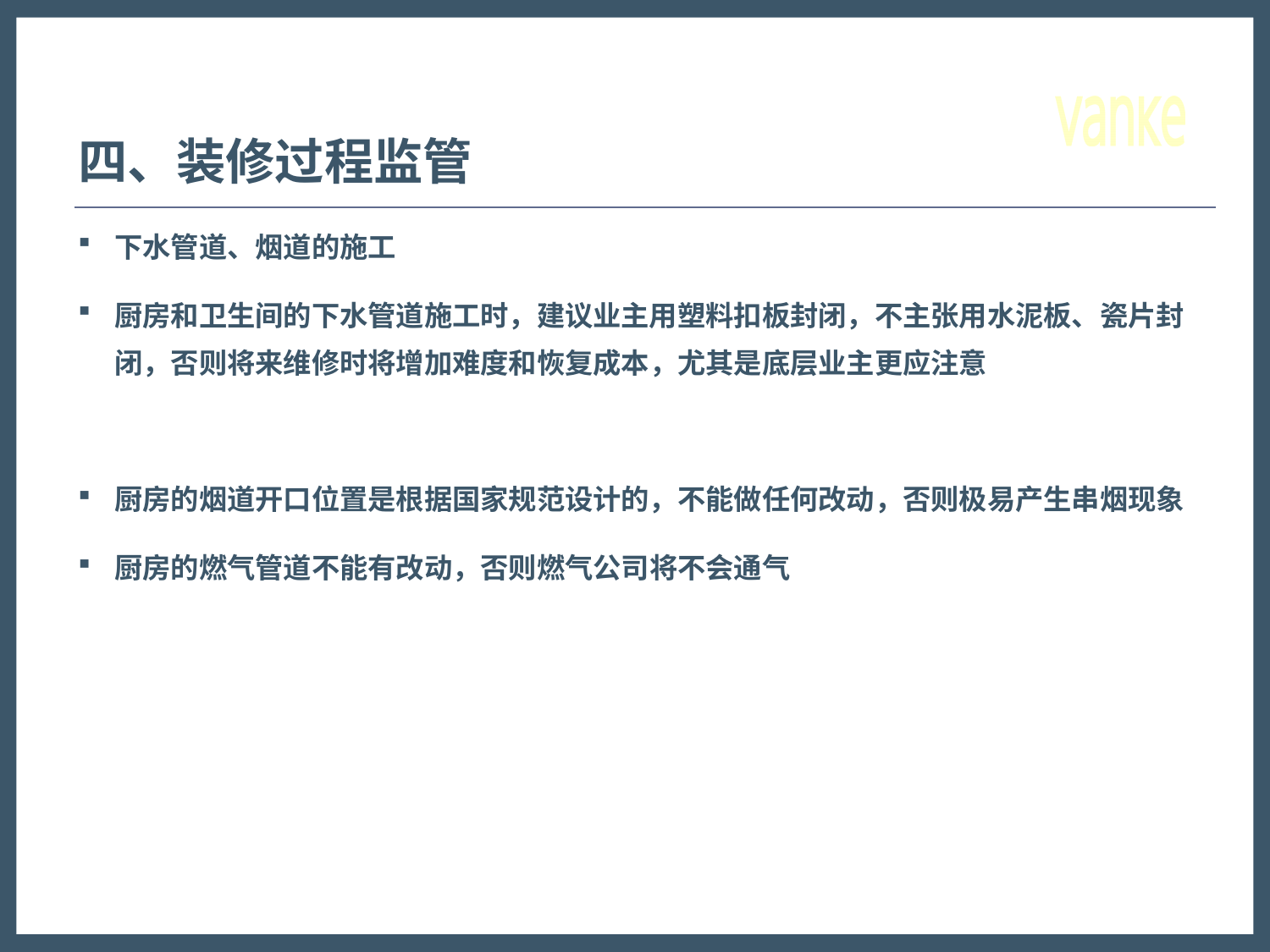

# 四、装修过程监管
下水管道、烟道的施工
厨房和卫生间的下水管道施工时，建议业主用塑料扣板封闭，不主张用水泥板、瓷片封闭，否则将来维修时将增加难度和恢复成本，尤其是底层业主更应注意

厨房的烟道开口位置是根据国家规范设计的，不能做任何改动，否则极易产生串烟现象
厨房的燃气管道不能有改动，否则燃气公司将不会通气